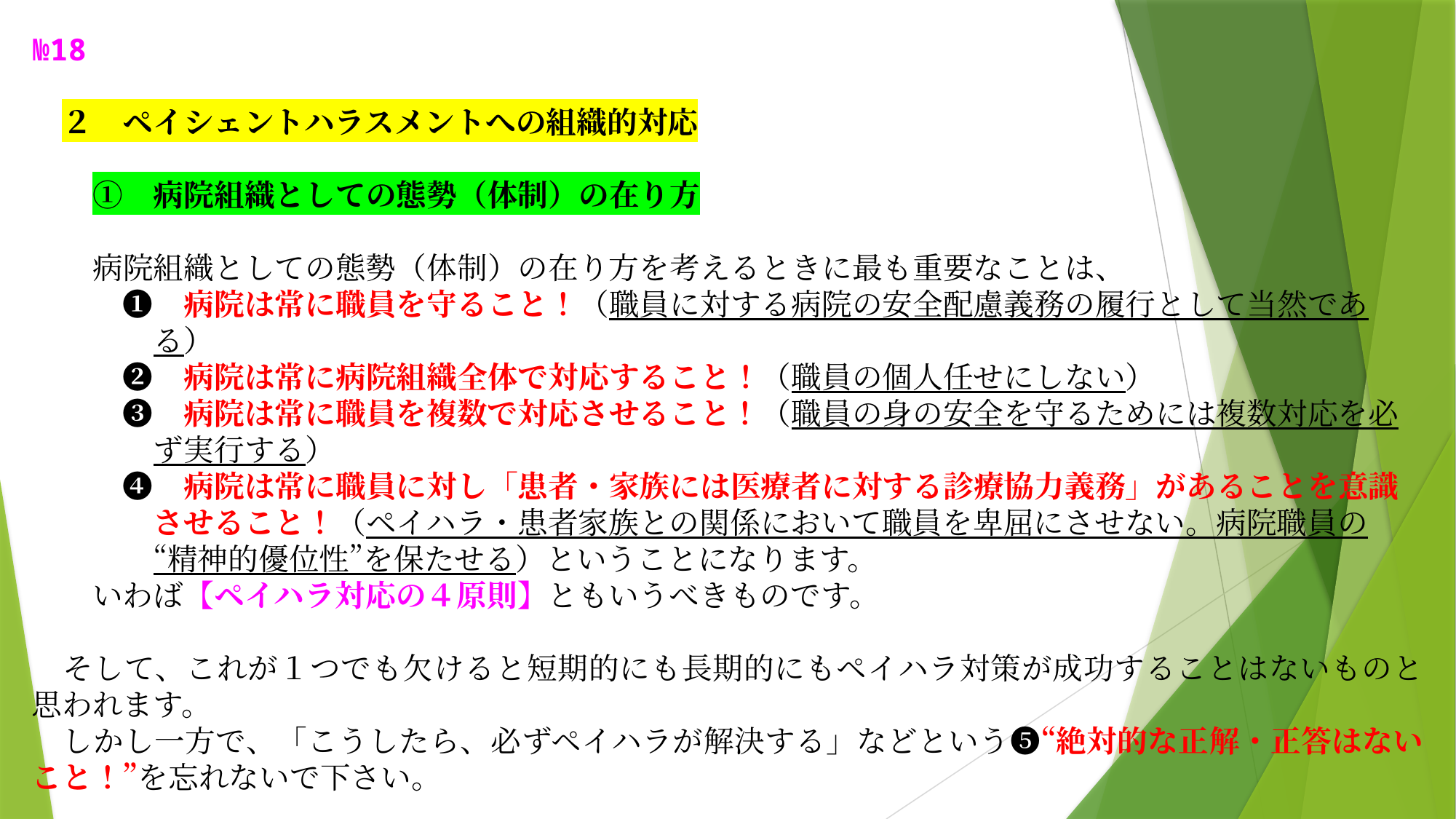

№18

　２　ペイシェントハラスメントへの組織的対応

　　①　病院組織としての態勢（体制）の在り方

　　病院組織としての態勢（体制）の在り方を考えるときに最も重要なことは、
　　　❶　病院は常に職員を守ること！（職員に対する病院の安全配慮義務の履行として当然であ
　　　　る）
　　　❷　病院は常に病院組織全体で対応すること！（職員の個人任せにしない）
　　　❸　病院は常に職員を複数で対応させること！（職員の身の安全を守るためには複数対応を必
　　　　ず実行する）
　　　❹　病院は常に職員に対し「患者・家族には医療者に対する診療協力義務」があることを意識
　　　　させること！（ペイハラ・患者家族との関係において職員を卑屈にさせない。病院職員の
　　　　“精神的優位性”を保たせる）ということになります。
　　いわば【ペイハラ対応の４原則】ともいうべきものです。

　そして、これが１つでも欠けると短期的にも長期的にもペイハラ対策が成功することはないものと思われます。
　しかし一方で、「こうしたら、必ずペイハラが解決する」などという❺“絶対的な正解・正答はないこと！”を忘れないで下さい。